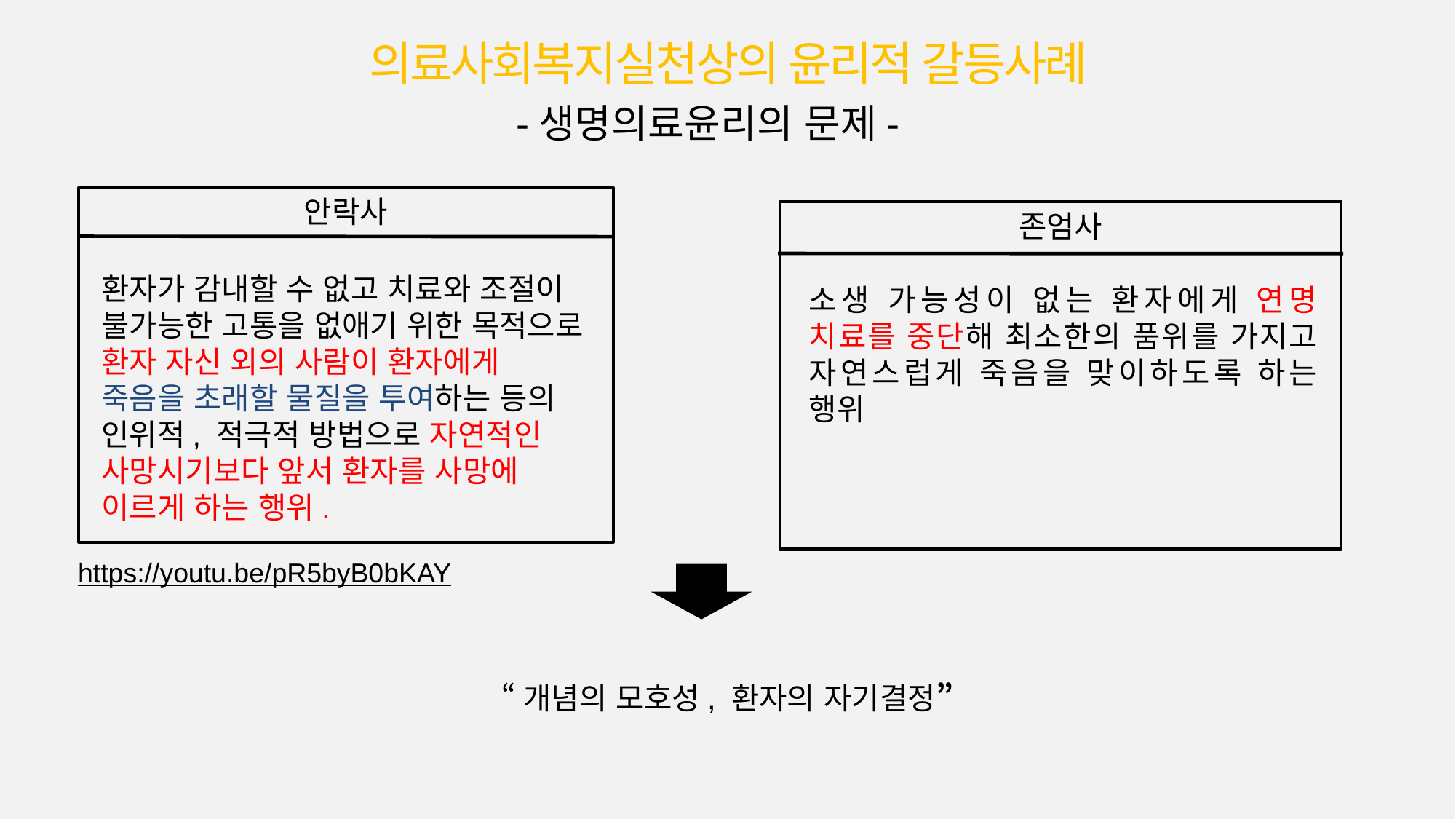

의료사회복지실천상의 윤리적 갈등사례
-생명의료윤리의 문제-

안락사

환자가 감내할 수 없고 치료와 조절이 불가능한 고통을 없애기 위한 목적으로 환자 자신 외의 사람이 환자에게 죽음을 초래할 물질을 투여하는 등의 인위적, 적극적 방법으로 자연적인 사망시기보다 앞서 환자를 사망에 이르게 하는 행위.
존엄사
소생 가능성이 없는 환자에게 연명 치료를 중단해 최소한의 품위를 가지고 자연스럽게 죽음을 맞이하도록 하는 행위

https://youtu.be/pR5byB0bKAY
“개념의 모호성, 환자의 자기결정”